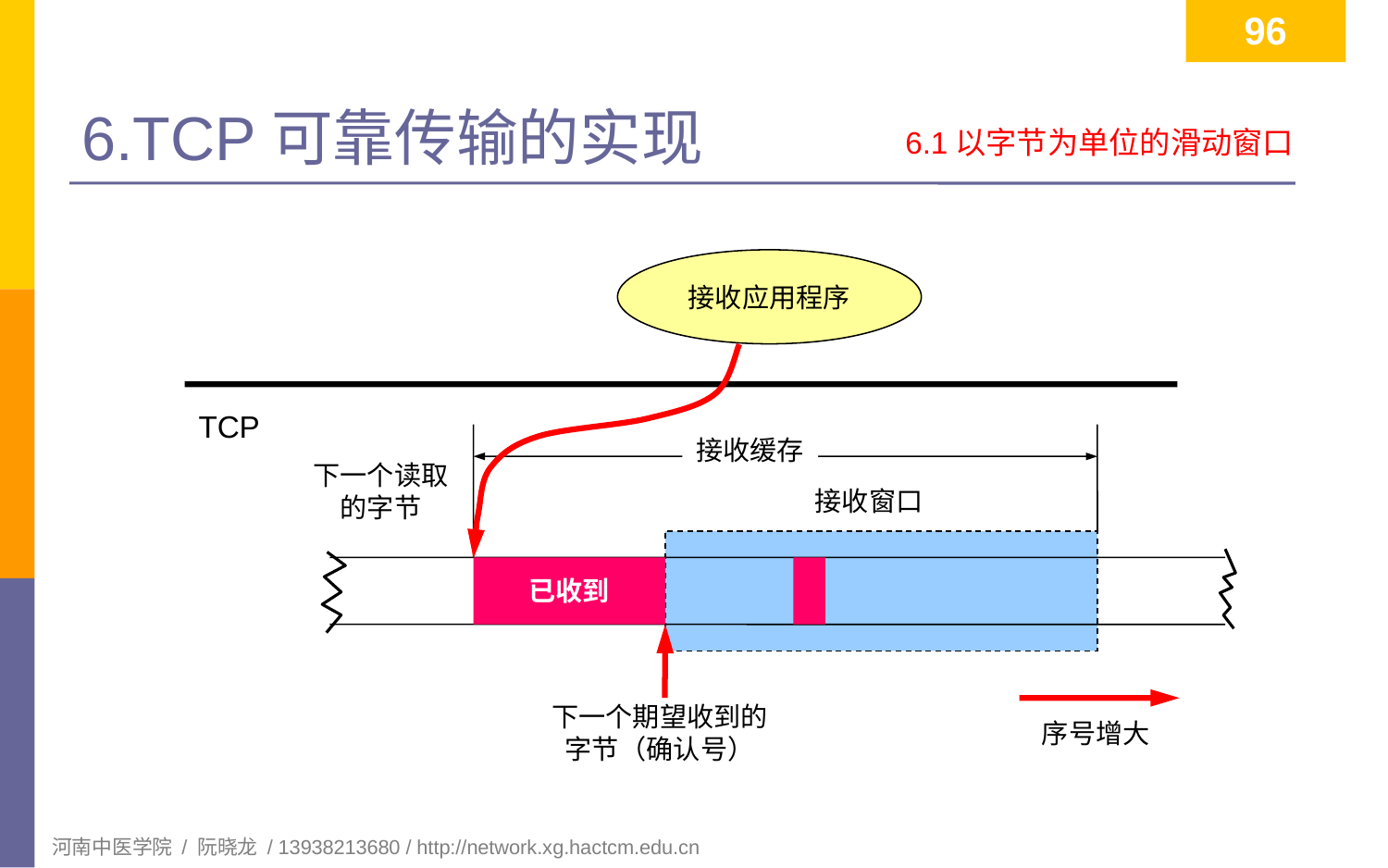

96
# 6.TCP可靠传输的实现
6.1以字节为单位的滑动窗口
接收应用程序

TCP

接收缓存
下一个读取
的字节

接收窗口

已收到

下一个期望收到的
字节（确认号）

序号增大